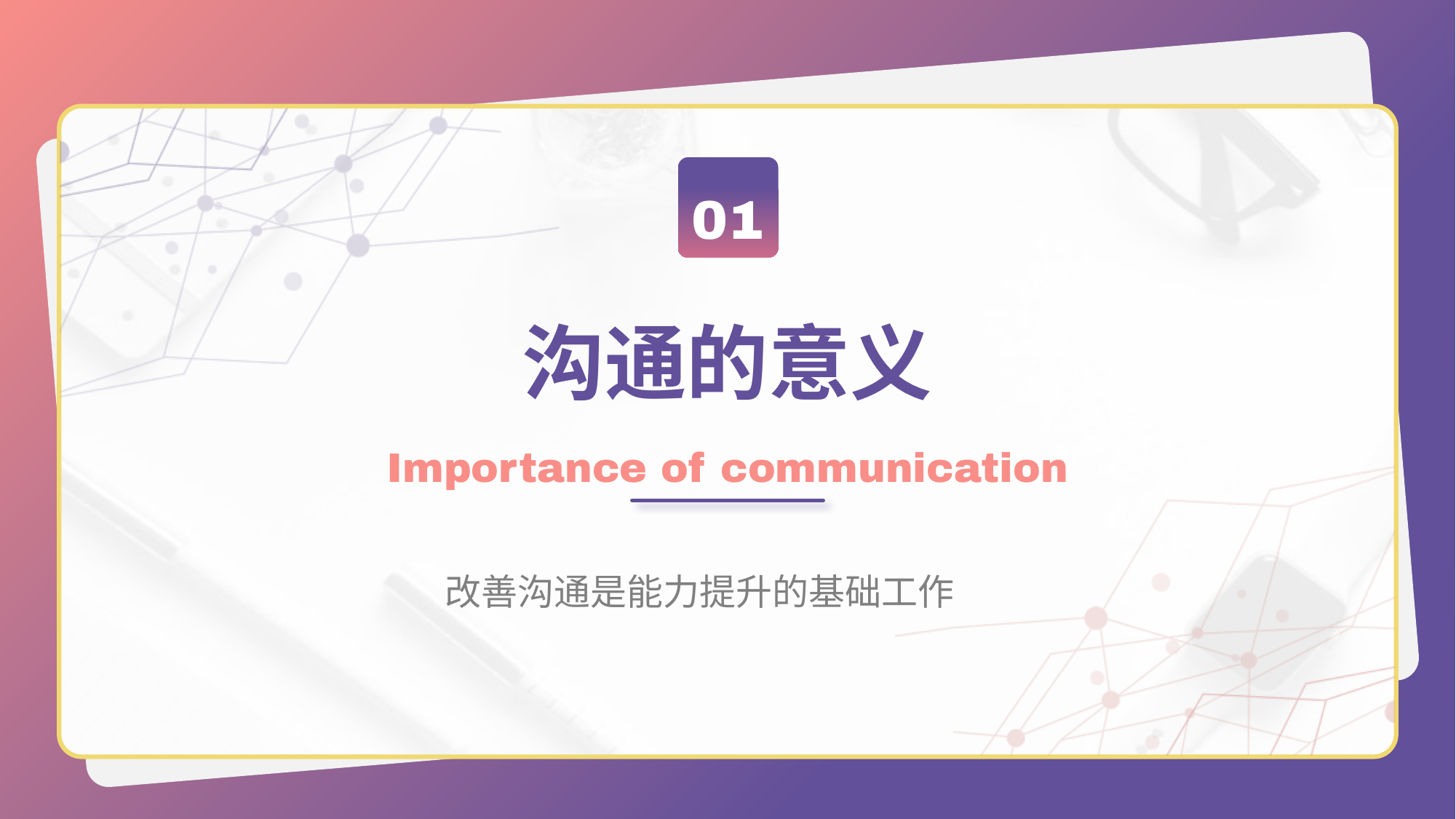

01
# 沟通的意义
Importance of communication
改善沟通是能力提升的基础工作